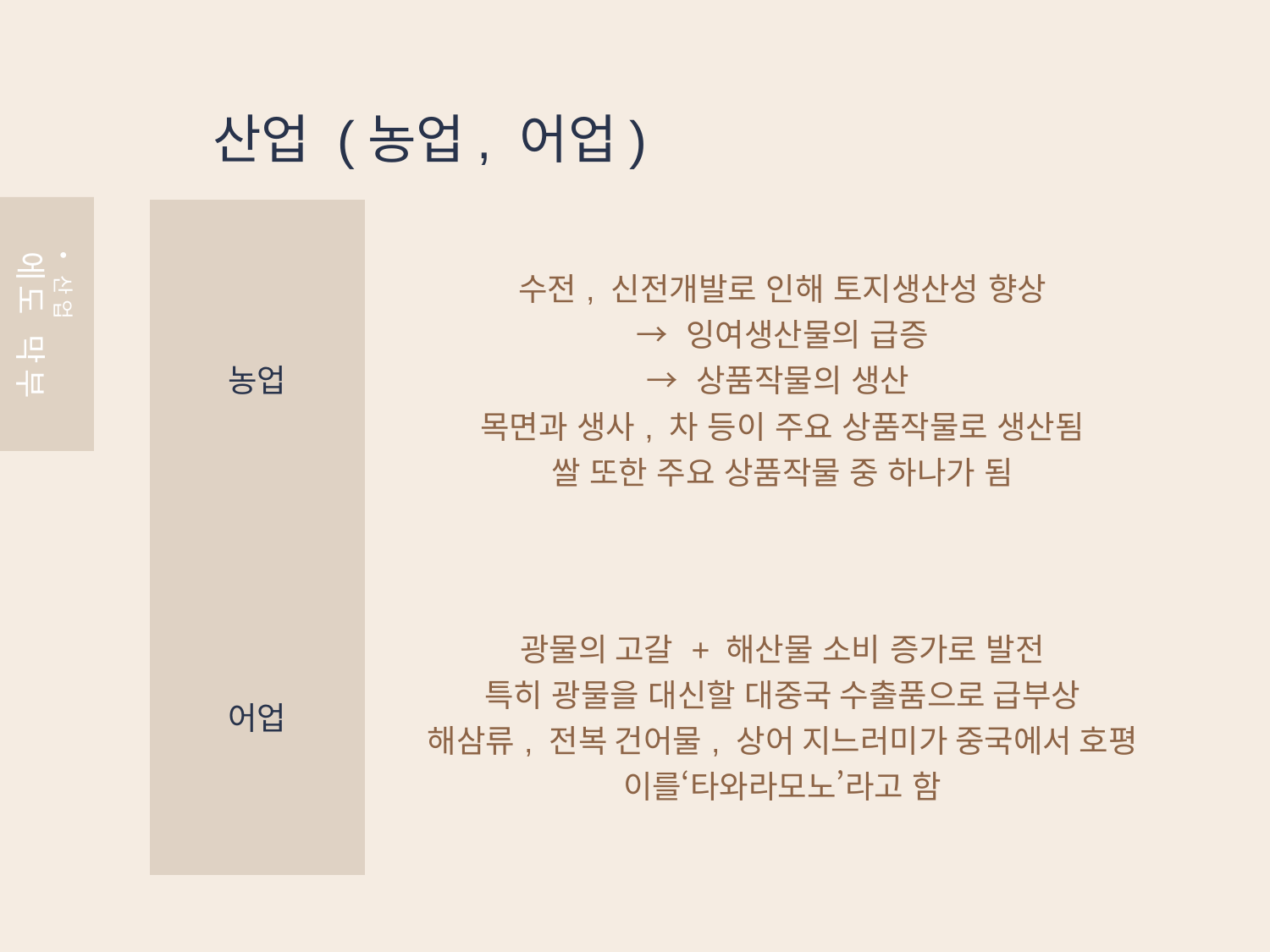

산업 (농업, 어업)

| 농업 | 수전, 신전개발로 인해 토지생산성 향상 → 잉여생산물의 급증 → 상품작물의 생산 목면과 생사, 차 등이 주요 상품작물로 생산됨 쌀 또한 주요 상품작물 중 하나가 됨 |
| --- | --- |
| 어업 | 광물의 고갈 + 해산물 소비 증가로 발전 특히 광물을 대신할 대중국 수출품으로 급부상 해삼류, 전복 건어물, 상어 지느러미가 중국에서 호평 이를‘타와라모노’라고 함 |
산업
에도 막부